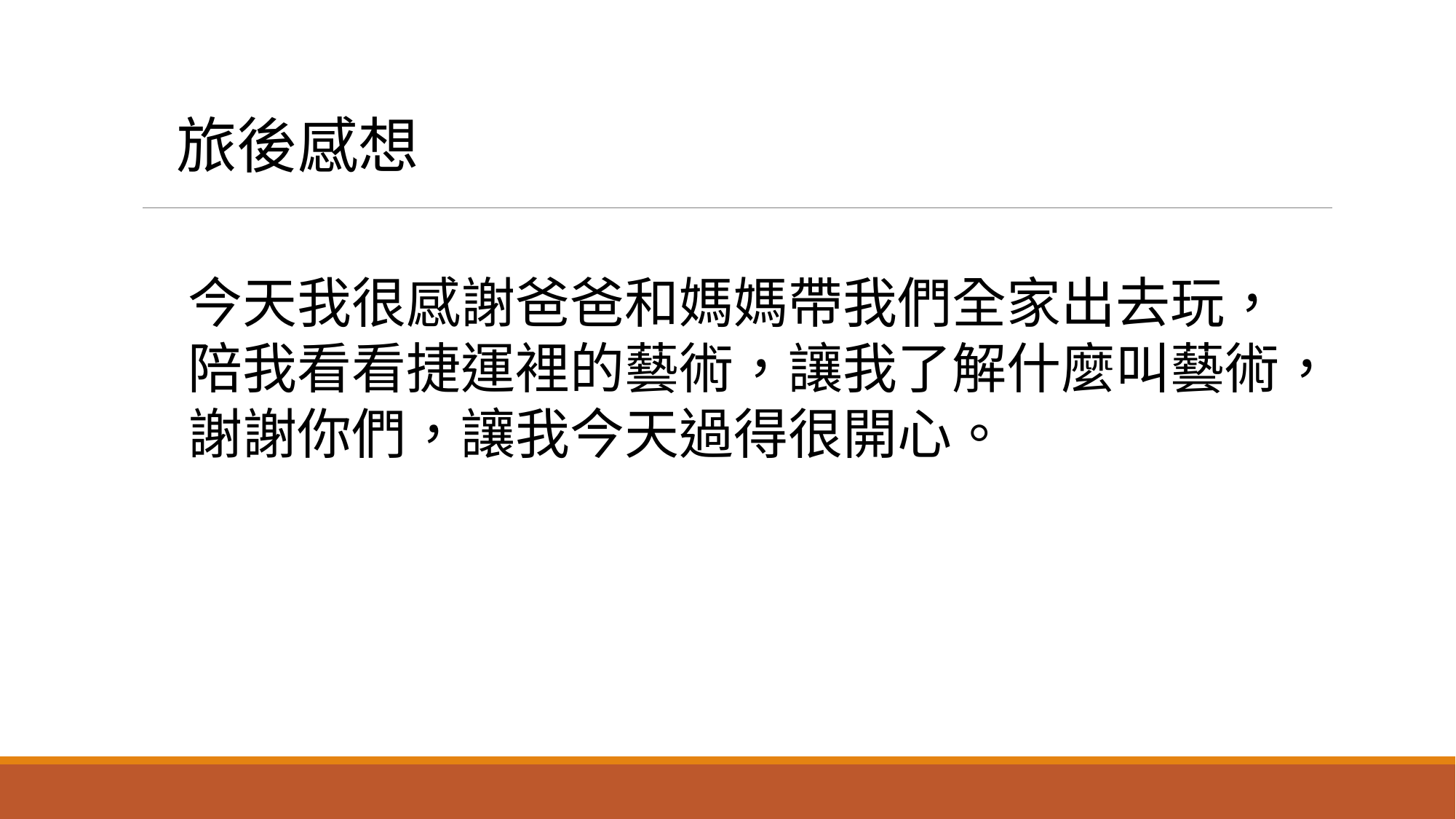

旅後感想
今天我很感謝爸爸和媽媽帶我們全家出去玩，
陪我看看捷運裡的藝術，讓我了解什麼叫藝術，
謝謝你們，讓我今天過得很開心。